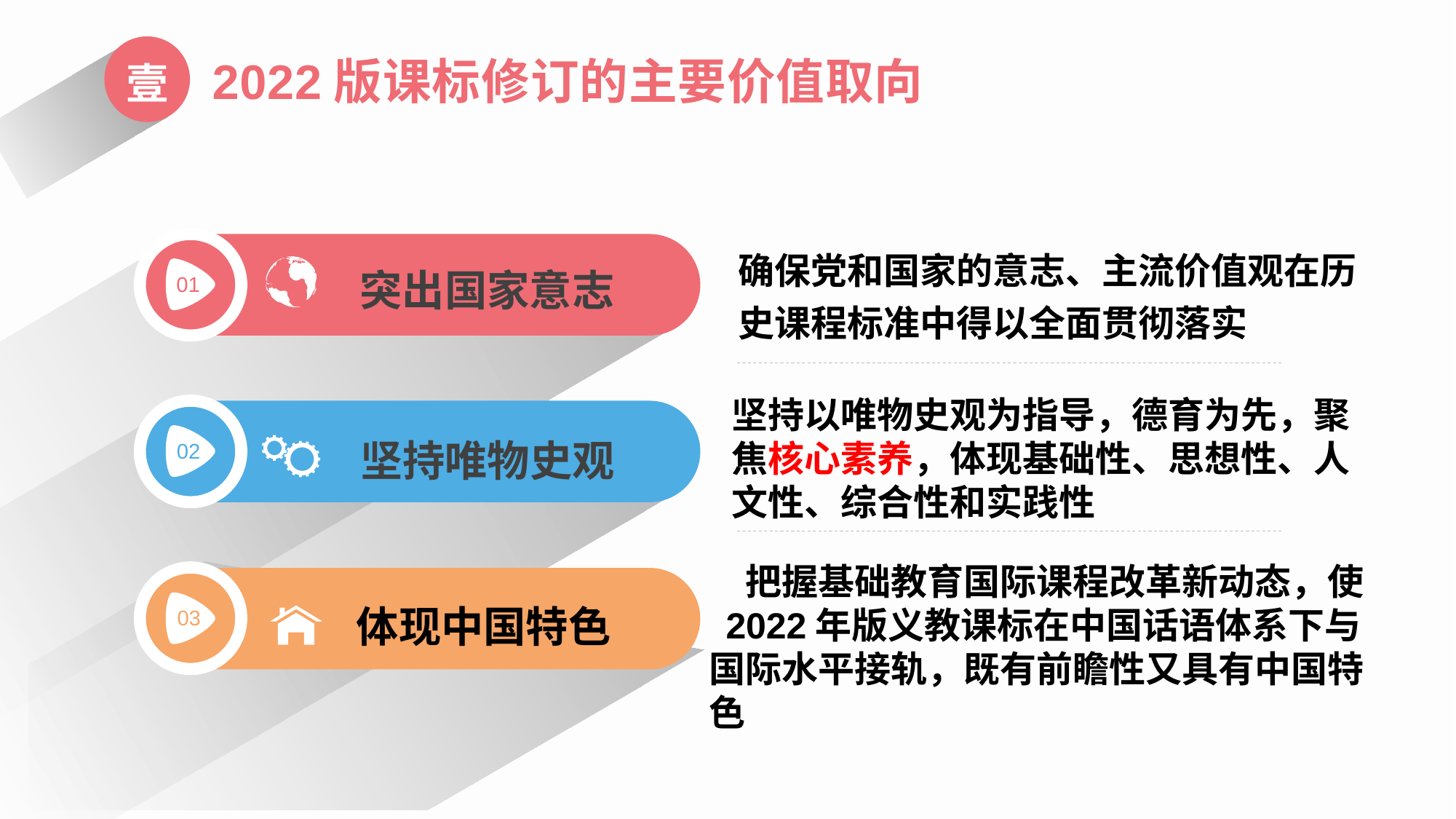

壹

2022版课标修订的主要价值取向

01
突出国家意志
确保党和国家的意志、主流价值观在历史课程标准中得以全面贯彻落实
坚持以唯物史观为指导，德育为先，聚焦核心素养，体现基础性、思想性、人文性、综合性和实践性
把握基础教育国际课程改革新动态，使    2022年版义教课标在中国话语体系下与国际水平接轨，既有前瞻性又具有中国特色

02

坚持唯物史观

03

体现中国特色